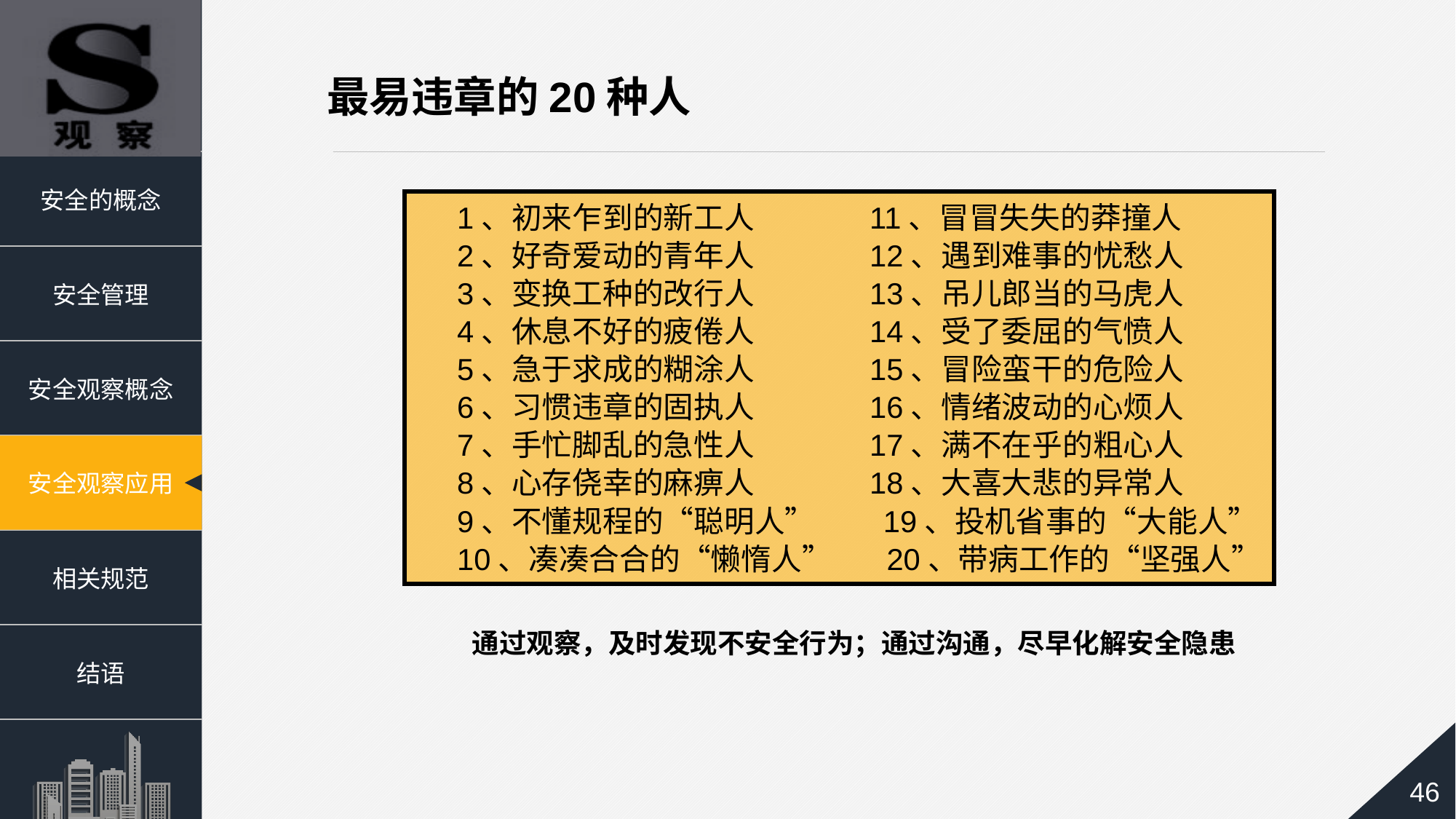

最易违章的20种人
     1、初来乍到的新工人                11、冒冒失失的莽撞人
     2、好奇爱动的青年人                12、遇到难事的忧愁人
     3、变换工种的改行人                13、吊儿郎当的马虎人
     4、休息不好的疲倦人                14、受了委屈的气愤人
     5、急于求成的糊涂人                15、冒险蛮干的危险人
     6、习惯违章的固执人                16、情绪波动的心烦人
     7、手忙脚乱的急性人                17、满不在乎的粗心人
     8、心存侥幸的麻痹人                18、大喜大悲的异常人
     9、不懂规程的“聪明人”         19、投机省事的“大能人”
     10、凑凑合合的“懒惰人”       20、带病工作的“坚强人”
通过观察，及时发现不安全行为；通过沟通，尽早化解安全隐患